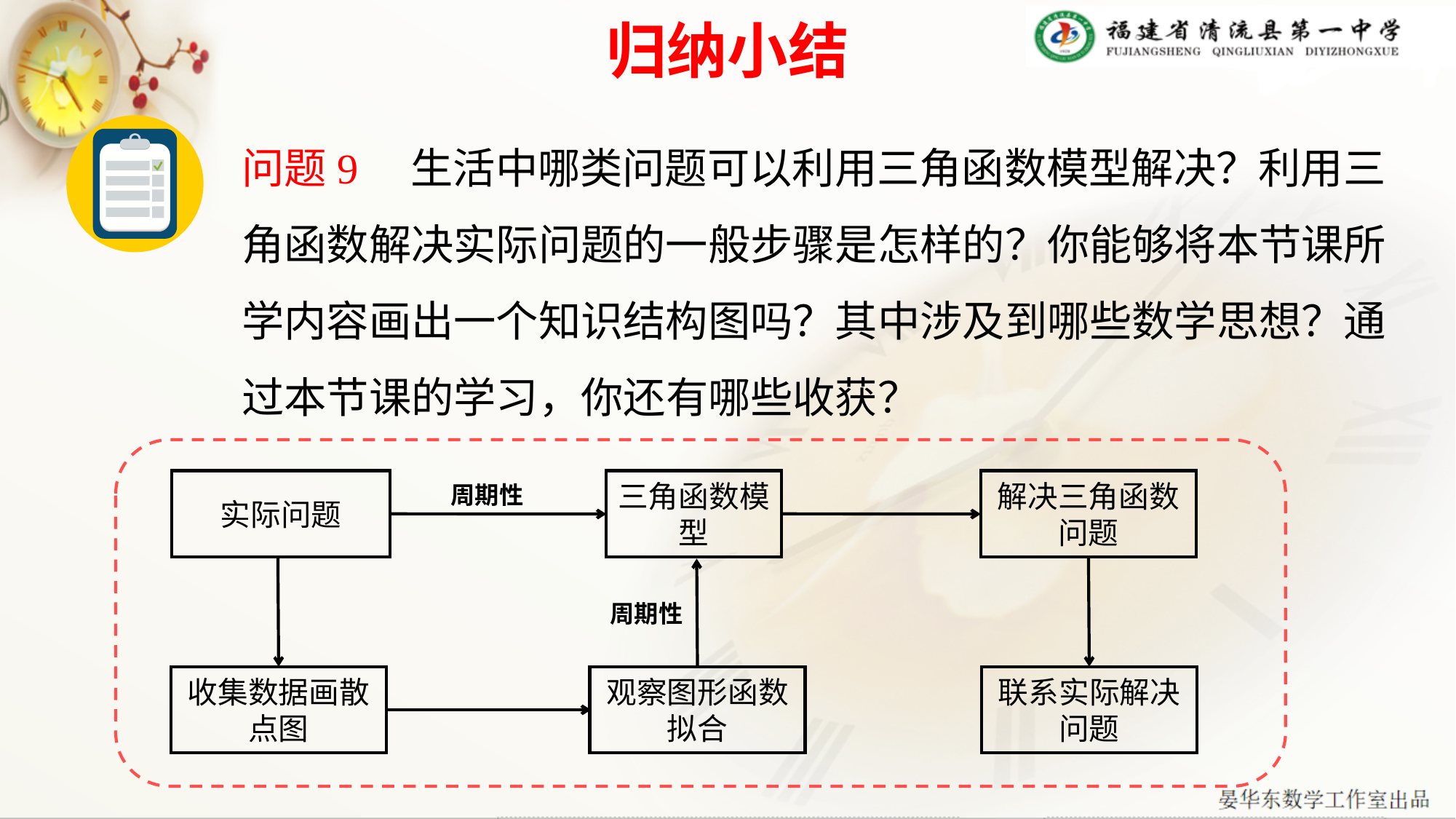

# 归纳小结

问题9　生活中哪类问题可以利用三角函数模型解决？利用三角函数解决实际问题的一般步骤是怎样的？你能够将本节课所学内容画出一个知识结构图吗？其中涉及到哪些数学思想？通过本节课的学习，你还有哪些收获？

实际问题
三角函数模型
解决三角函数问题
周期性
周期性
收集数据画散点图
观察图形函数拟合
联系实际解决问题